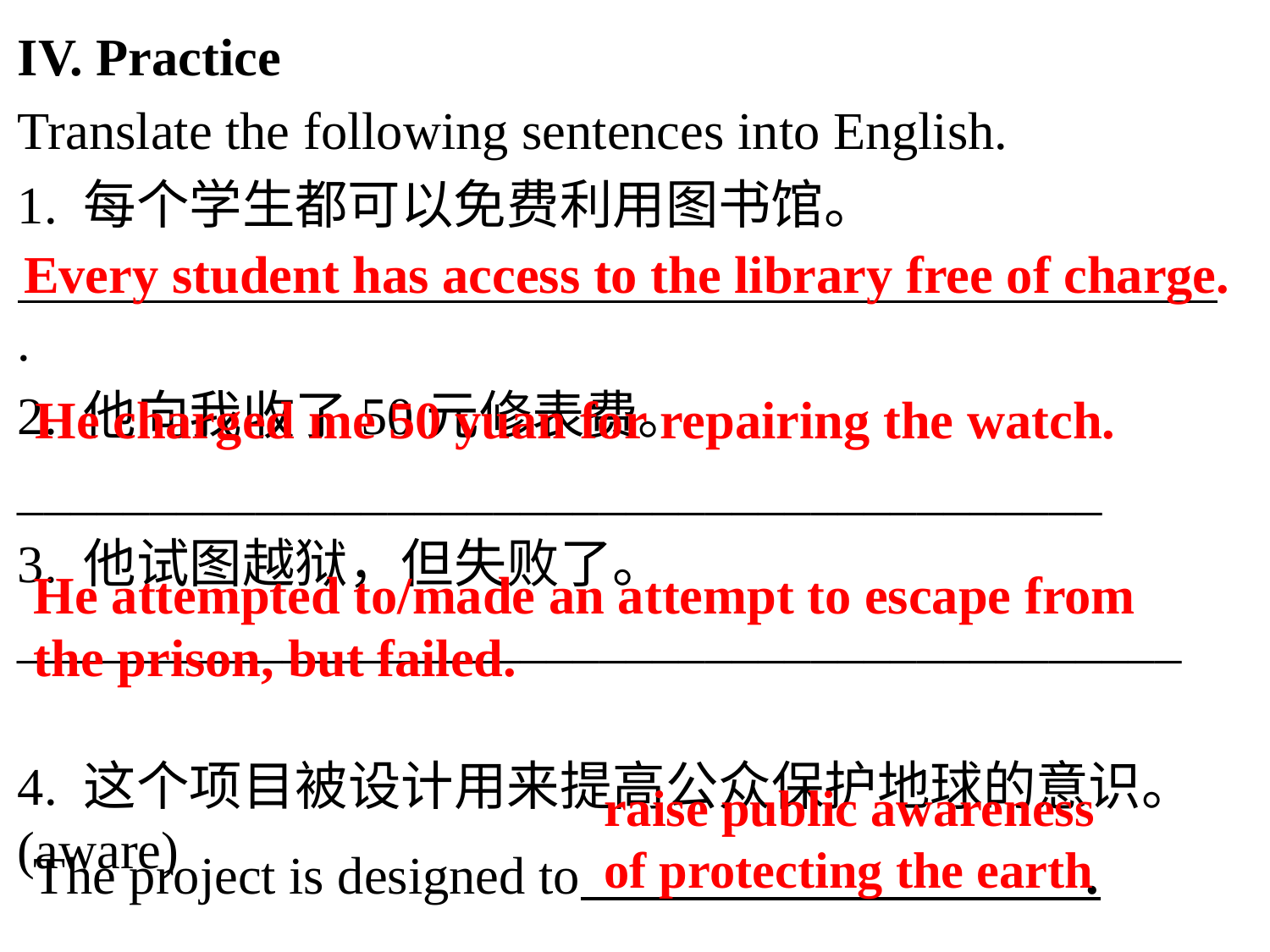

IV. Practice
Translate the following sentences into English.
1. 每个学生都可以免费利用图书馆。
                                                                                           .
2. 他向我收了50元修表费。
_________________________________________
3. 他试图越狱，但失败了。
____________________________________________

4. 这个项目被设计用来提高公众保护地球的意识。(aware)

Every student has access to the library free of charge.
He charged me 50 yuan for repairing the watch.
He attempted to/made an attempt to escape from the prison, but failed.
raise public awareness of protecting the earth

The project is designed to                                      .